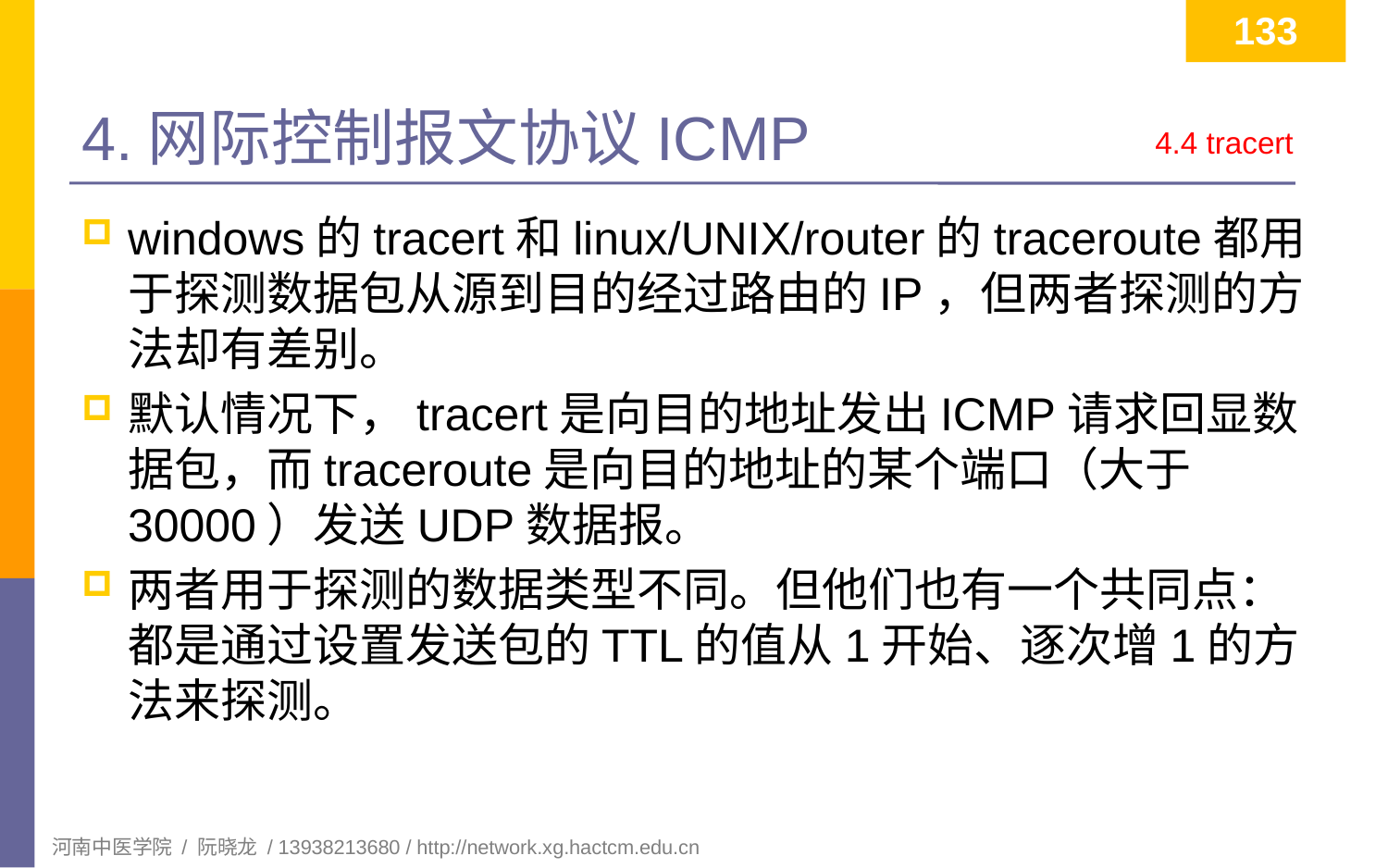

133
# 4.网际控制报文协议ICMP
4.4 tracert
windows的tracert和linux/UNIX/router的traceroute都用于探测数据包从源到目的经过路由的IP，但两者探测的方法却有差别。
默认情况下，tracert是向目的地址发出ICMP请求回显数据包，而traceroute是向目的地址的某个端口（大于30000）发送UDP数据报。
两者用于探测的数据类型不同。但他们也有一个共同点：都是通过设置发送包的TTL的值从1开始、逐次增1的方法来探测。